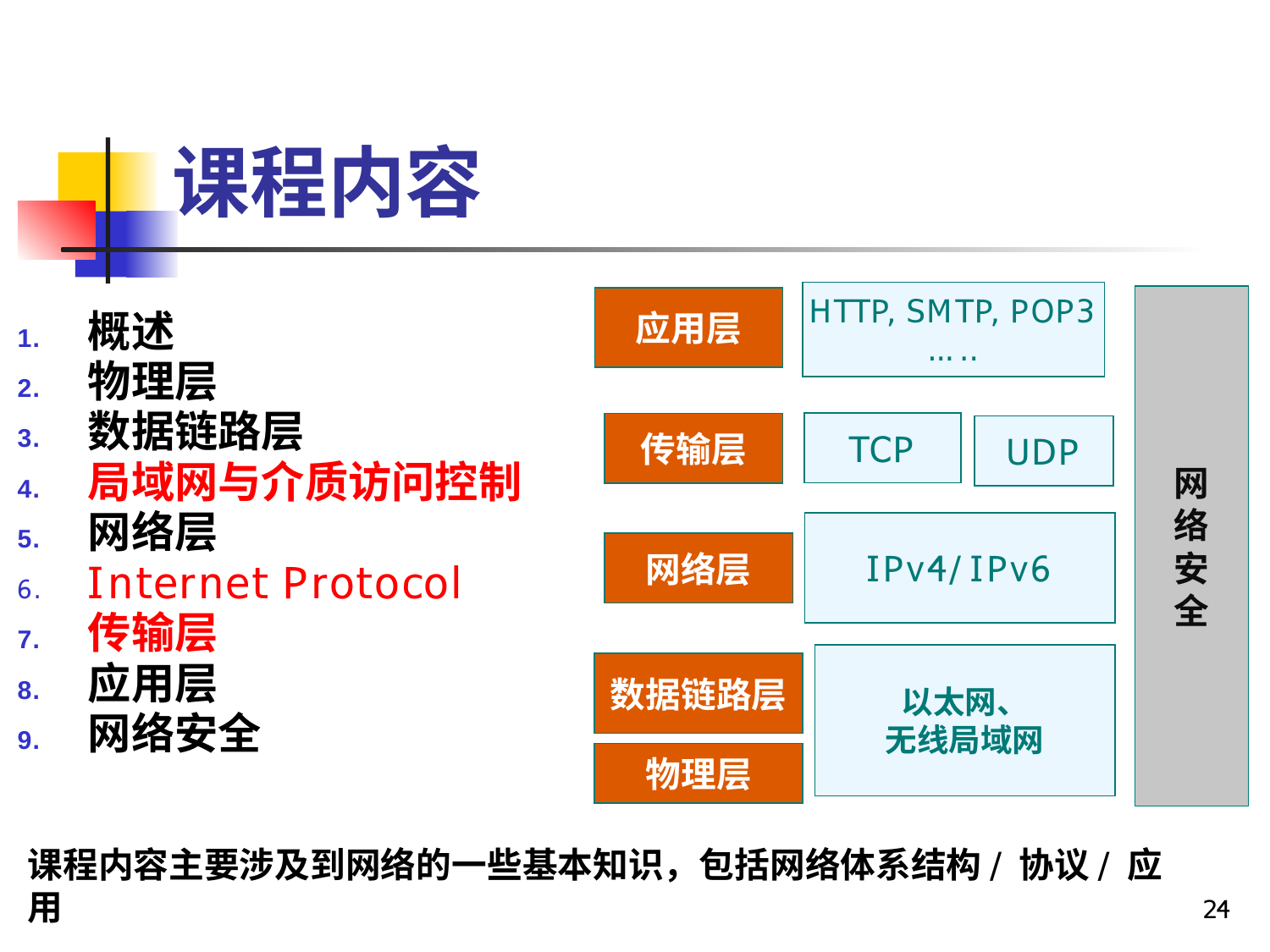

# 课程内容
HTTP, SMTP, POP3
…..
网
络
安
全
应用层
概述
物理层
数据链路层
局域网与介质访问控制
网络层
Internet Protocol
传输层
应用层
网络安全
TCP
传输层
UDP
IPv4/IPv6
网络层
以太网、
无线局域网
数据链路层
物理层
课程内容主要涉及到网络的一些基本知识，包括网络体系结构/协议/应用
24